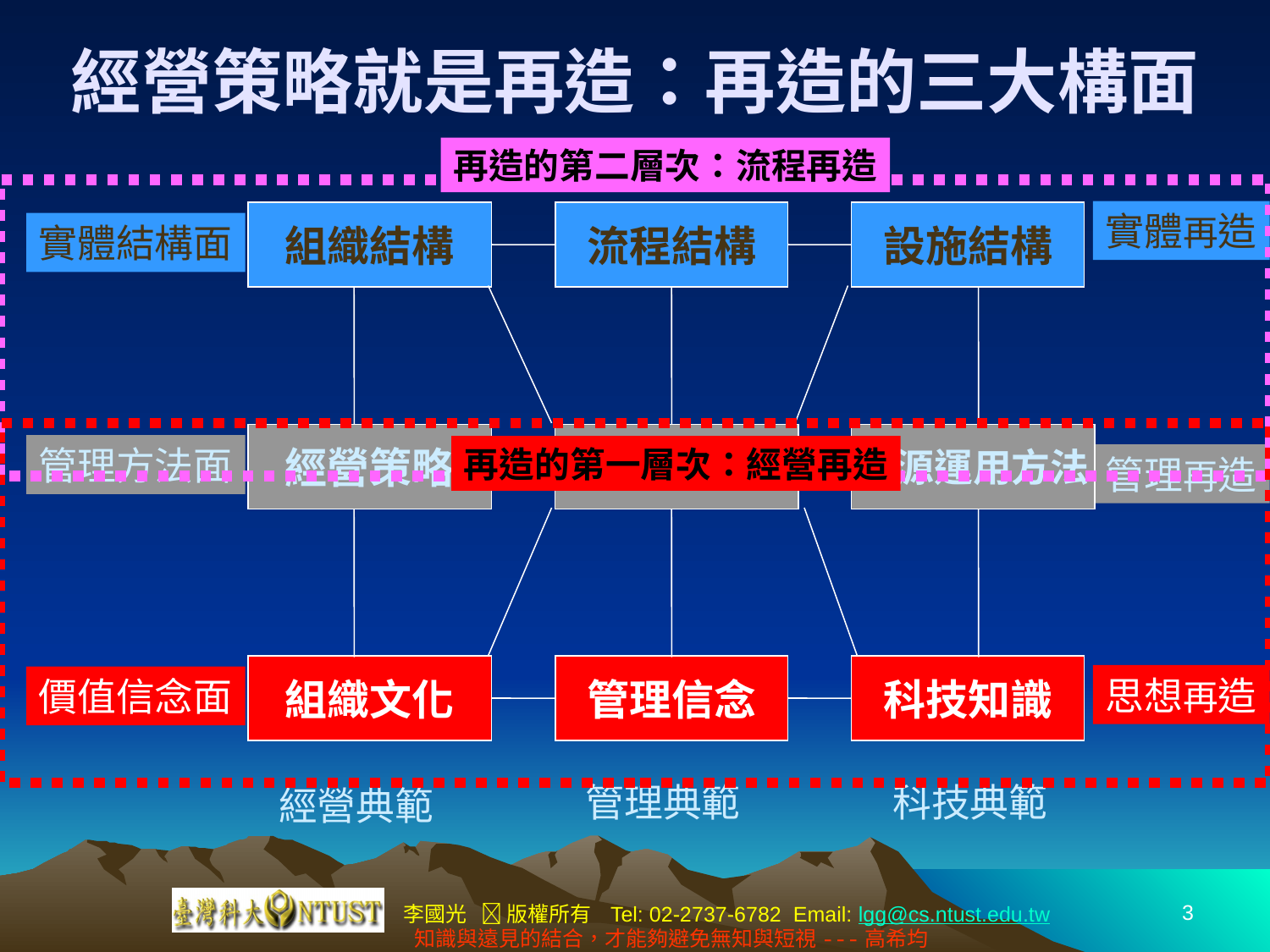

# 經營策略就是再造：再造的三大構面
再造的第二層次：流程再造

實體再造
組織結構
流程結構
設施結構
實體結構面

再造的第一層次：經營再造
經營策略
營運管理方法
資源運用方法
管理方法面
管理再造

組織文化
管理信念
科技知識
思想再造
價值信念面

管理典範
科技典範
經營典範
3